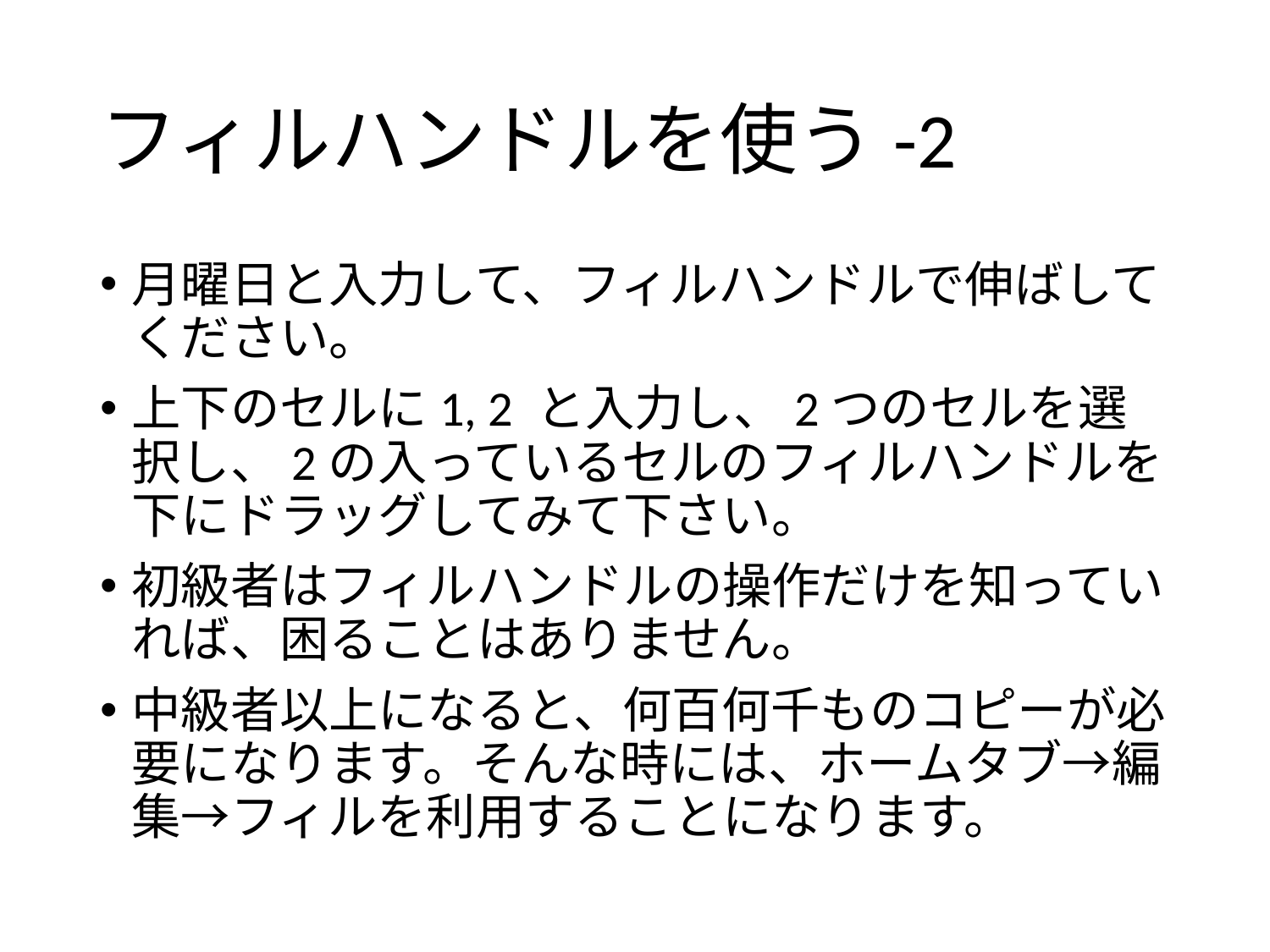

# フィルハンドルを使う-2
月曜日と入力して、フィルハンドルで伸ばしてください。
上下のセルに1, 2 と入力し、2つのセルを選択し、2の入っているセルのフィルハンドルを下にドラッグしてみて下さい。
初級者はフィルハンドルの操作だけを知っていれば、困ることはありません。
中級者以上になると、何百何千ものコピーが必要になります。そんな時には、ホームタブ→編集→フィルを利用することになります。